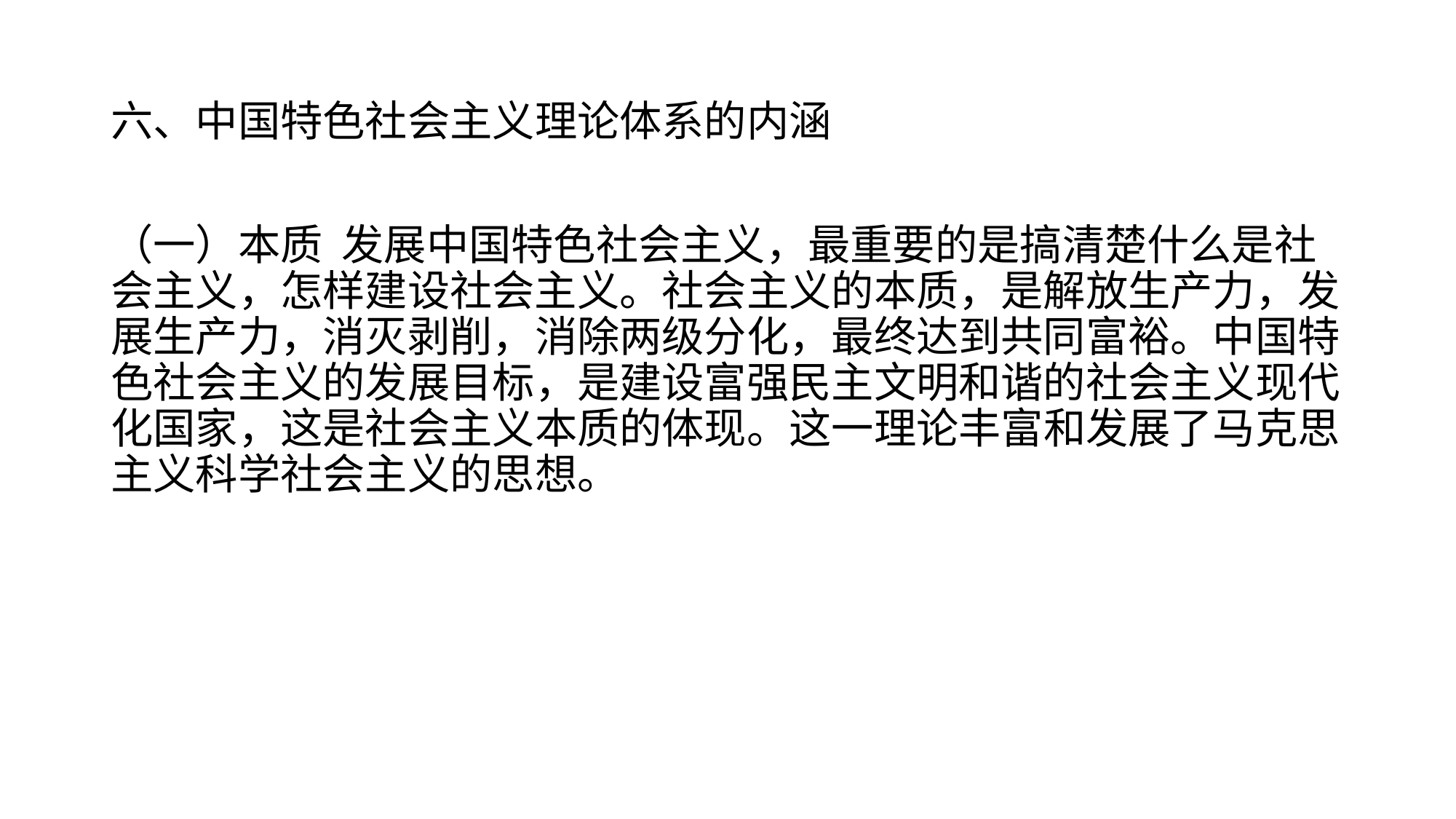

# 六、中国特色社会主义理论体系的内涵
（一）本质  发展中国特色社会主义，最重要的是搞清楚什么是社会主义，怎样建设社会主义。社会主义的本质，是解放生产力，发展生产力，消灭剥削，消除两级分化，最终达到共同富裕。中国特色社会主义的发展目标，是建设富强民主文明和谐的社会主义现代化国家，这是社会主义本质的体现。这一理论丰富和发展了马克思主义科学社会主义的思想。